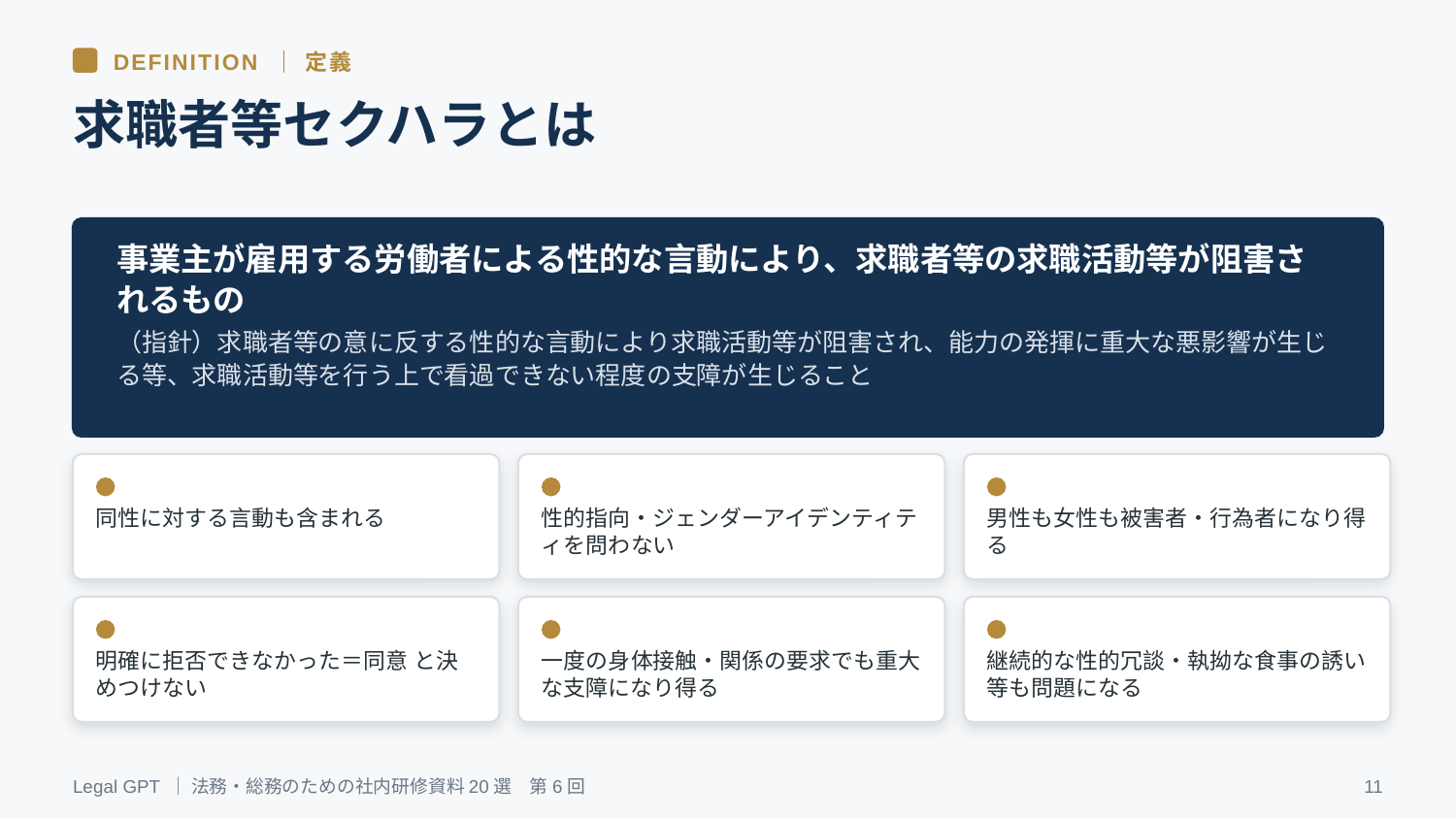

DEFINITION ｜ 定義

求職者等セクハラとは

事業主が雇用する労働者による性的な言動により、求職者等の求職活動等が阻害されるもの
（指針）求職者等の意に反する性的な言動により求職活動等が阻害され、能力の発揮に重大な悪影響が生じる等、求職活動等を行う上で看過できない程度の支障が生じること

同性に対する言動も含まれる
性的指向・ジェンダーアイデンティティを問わない
男性も女性も被害者・行為者になり得る

明確に拒否できなかった＝同意 と決めつけない
一度の身体接触・関係の要求でも重大な支障になり得る
継続的な性的冗談・執拗な食事の誘い等も問題になる
Legal GPT ｜ 法務・総務のための社内研修資料20選　第6回
11